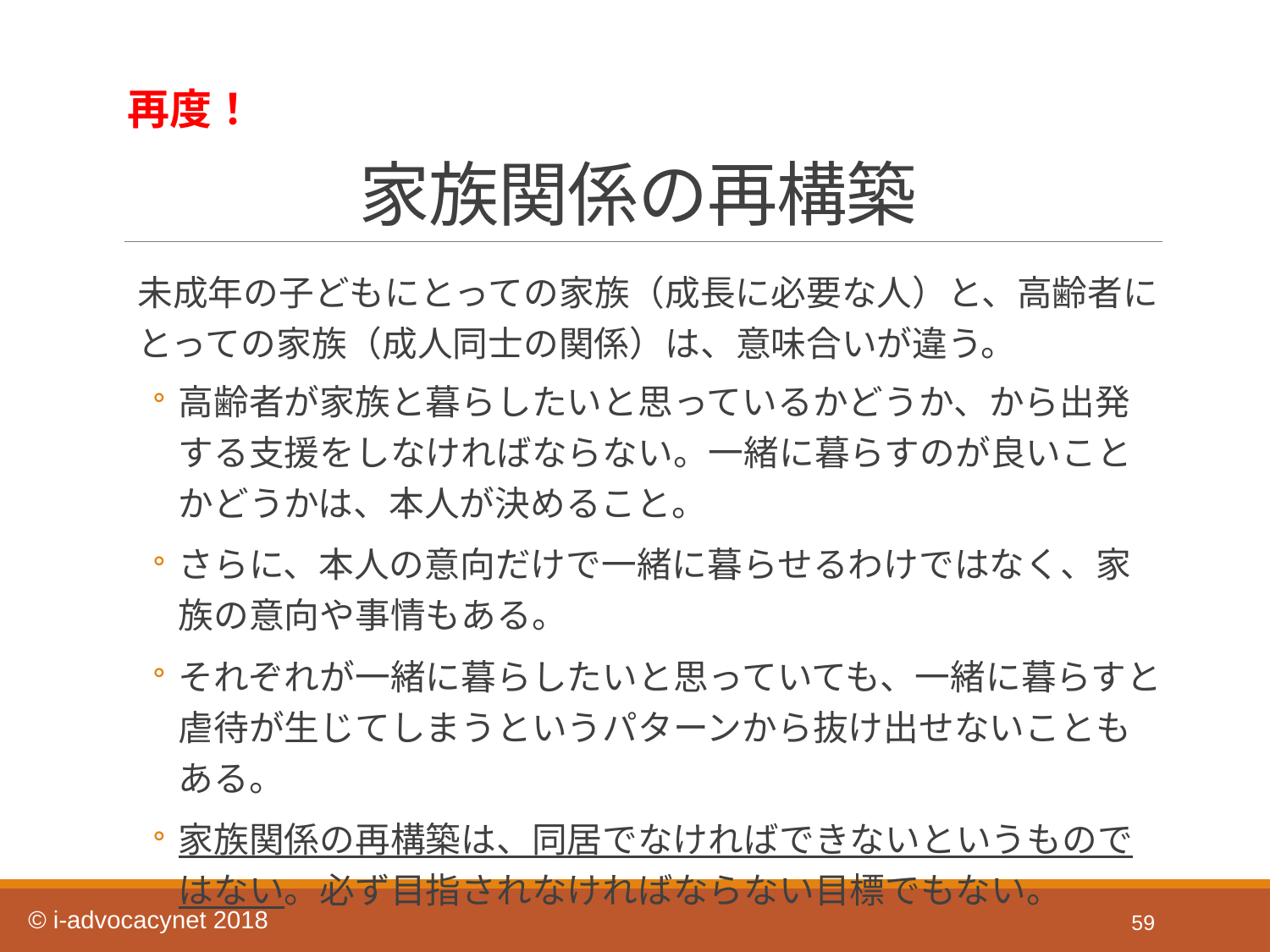

# 家族関係の再構築
再度！
未成年の子どもにとっての家族（成長に必要な人）と、高齢者にとっての家族（成人同士の関係）は、意味合いが違う。
高齢者が家族と暮らしたいと思っているかどうか、から出発する支援をしなければならない。一緒に暮らすのが良いことかどうかは、本人が決めること。
さらに、本人の意向だけで一緒に暮らせるわけではなく、家族の意向や事情もある。
それぞれが一緒に暮らしたいと思っていても、一緒に暮らすと虐待が生じてしまうというパターンから抜け出せないこともある。
家族関係の再構築は、同居でなければできないというものではない。必ず目指されなければならない目標でもない。
59